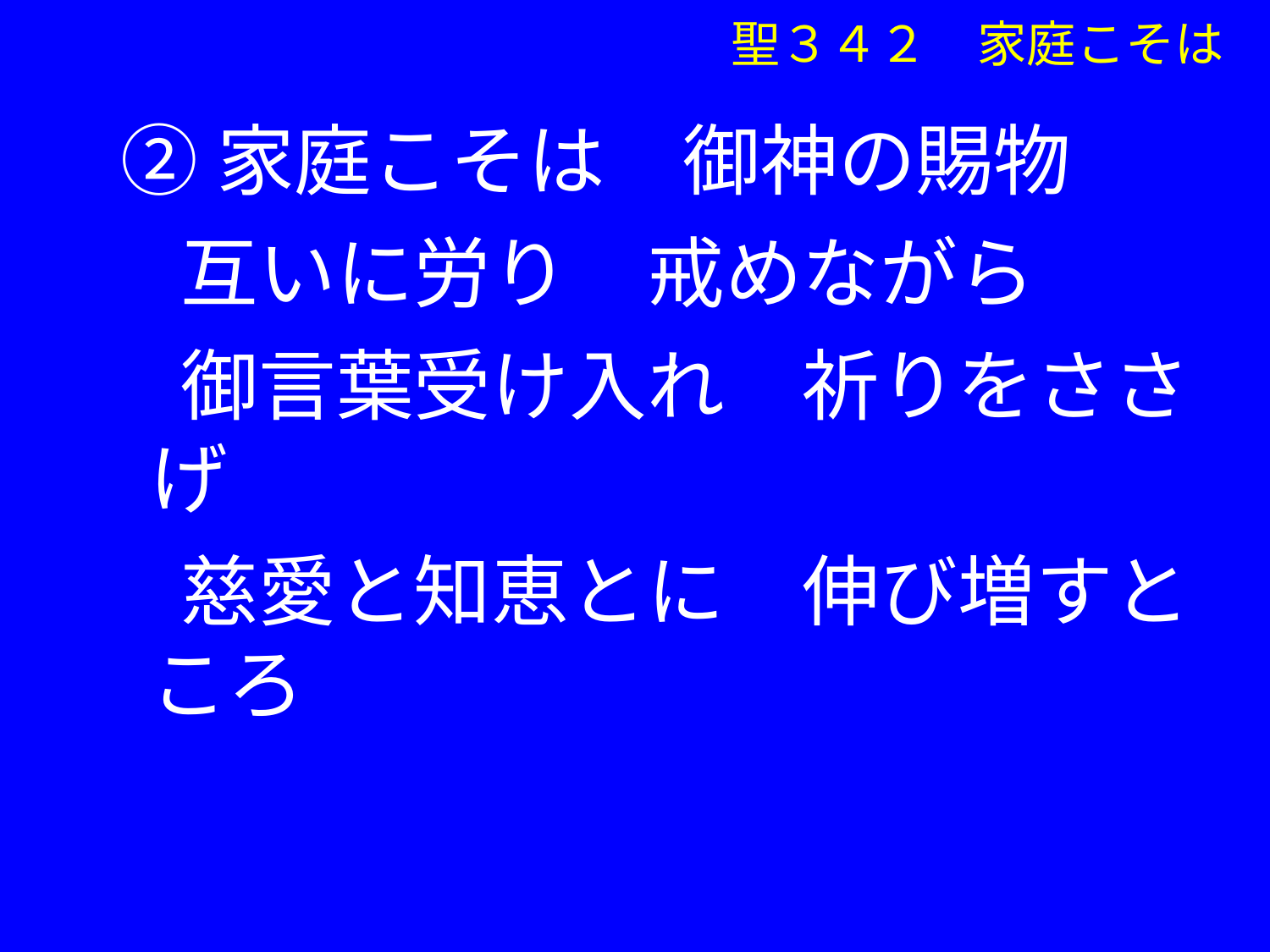

②家庭こそは　御神の賜物
　互いに労り　戒めながら
　御言葉受け入れ　祈りをささげ
　慈愛と知恵とに　伸び増すところ
聖３４２　家庭こそは